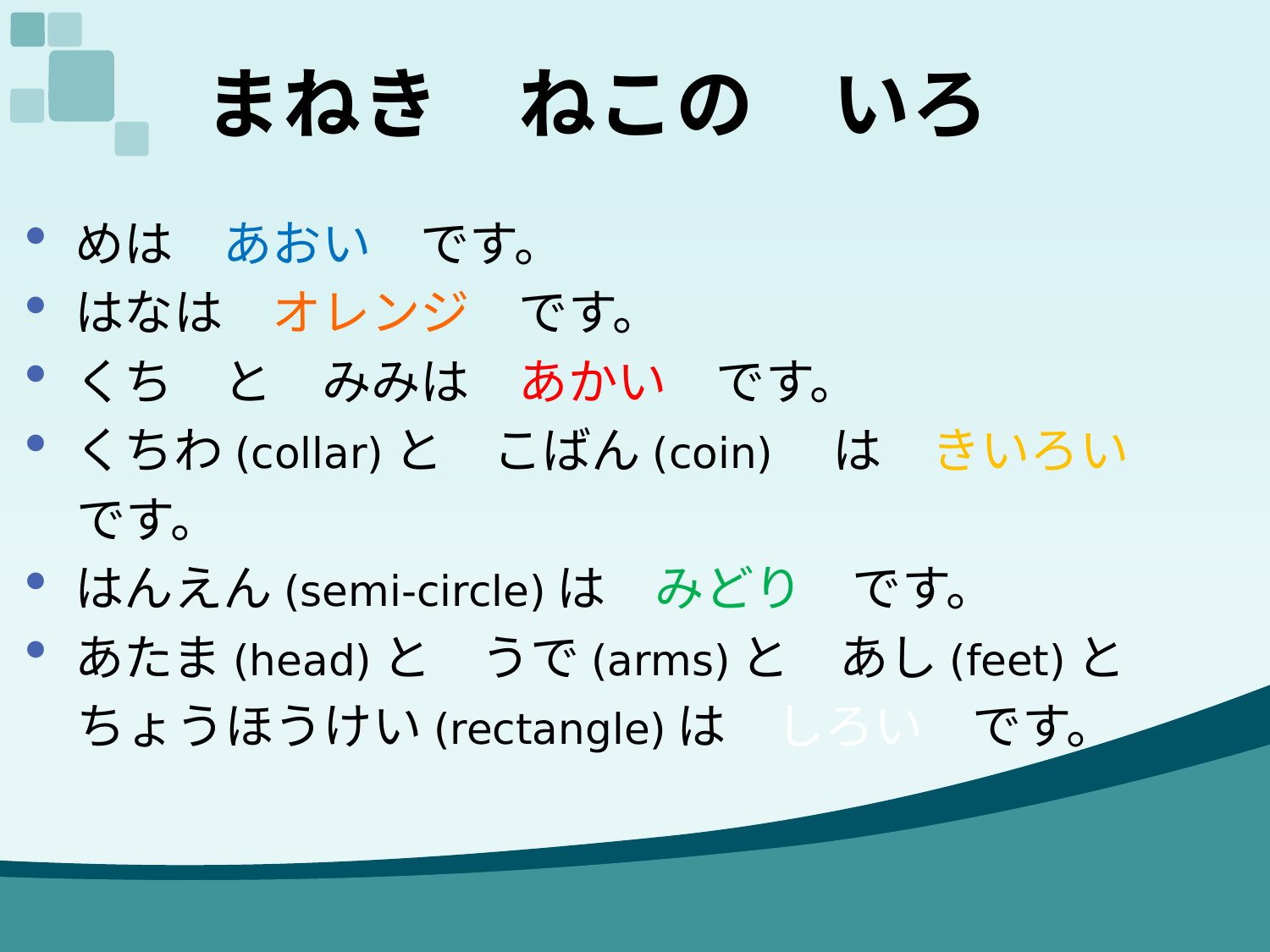

# まねき　ねこの　いろ

めは　あおい　です。
はなは　オレンジ　です。
くち　と　みみは　あかい　です。
くちわ(collar)と　こばん(coin)　は　きいろい
　です。
はんえん(semi-circle)は　みどり　です。
あたま(head)と　うで(arms)と　あし(feet)と
　ちょうほうけい(rectangle)は　しろい　です。